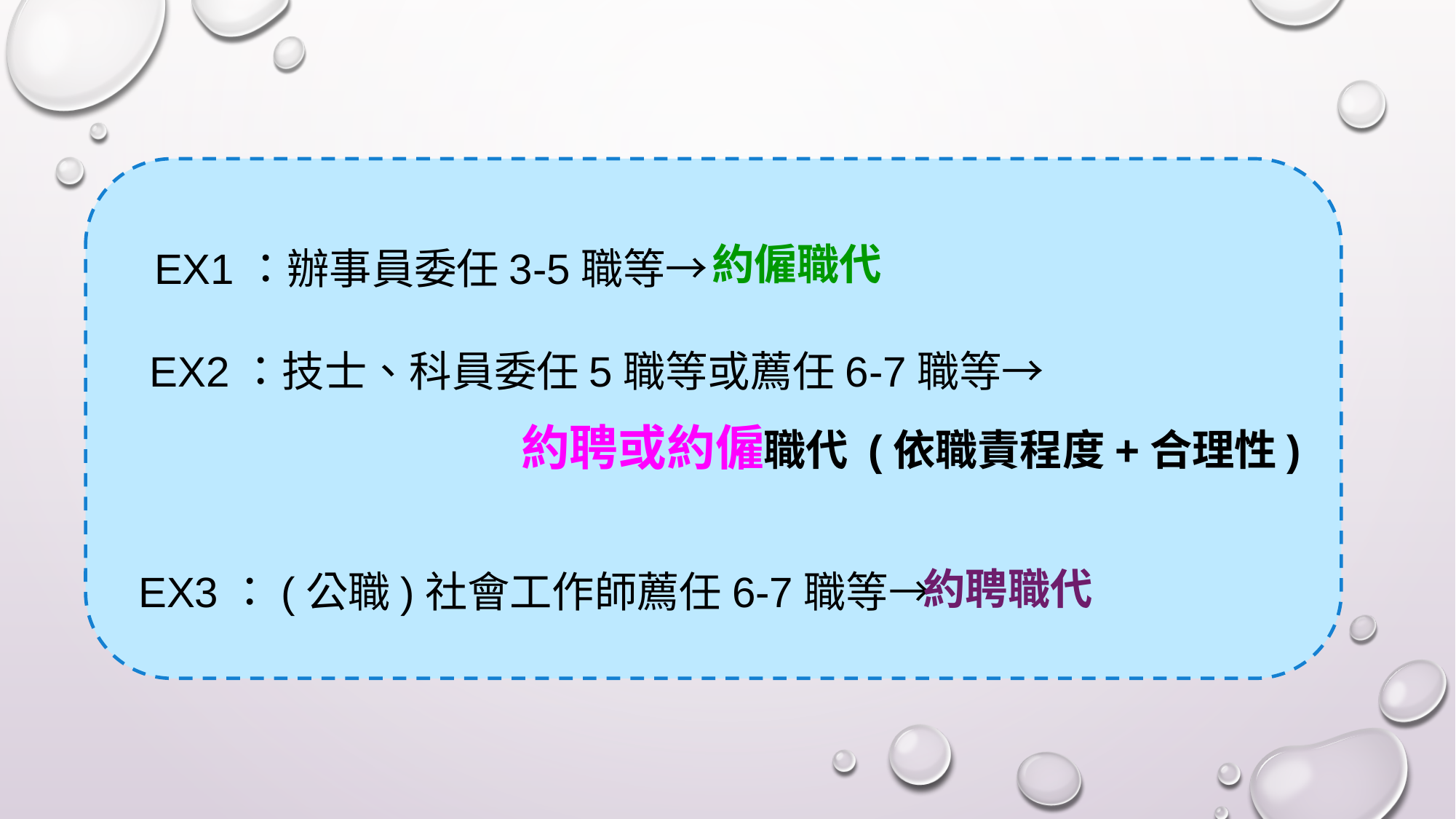

約僱職代
EX1：辦事員委任3-5職等→
EX2：技士、科員委任5職等或薦任6-7職等→
約聘或約僱職代 (依職責程度+合理性)
約聘職代
EX3：(公職)社會工作師薦任6-7職等→